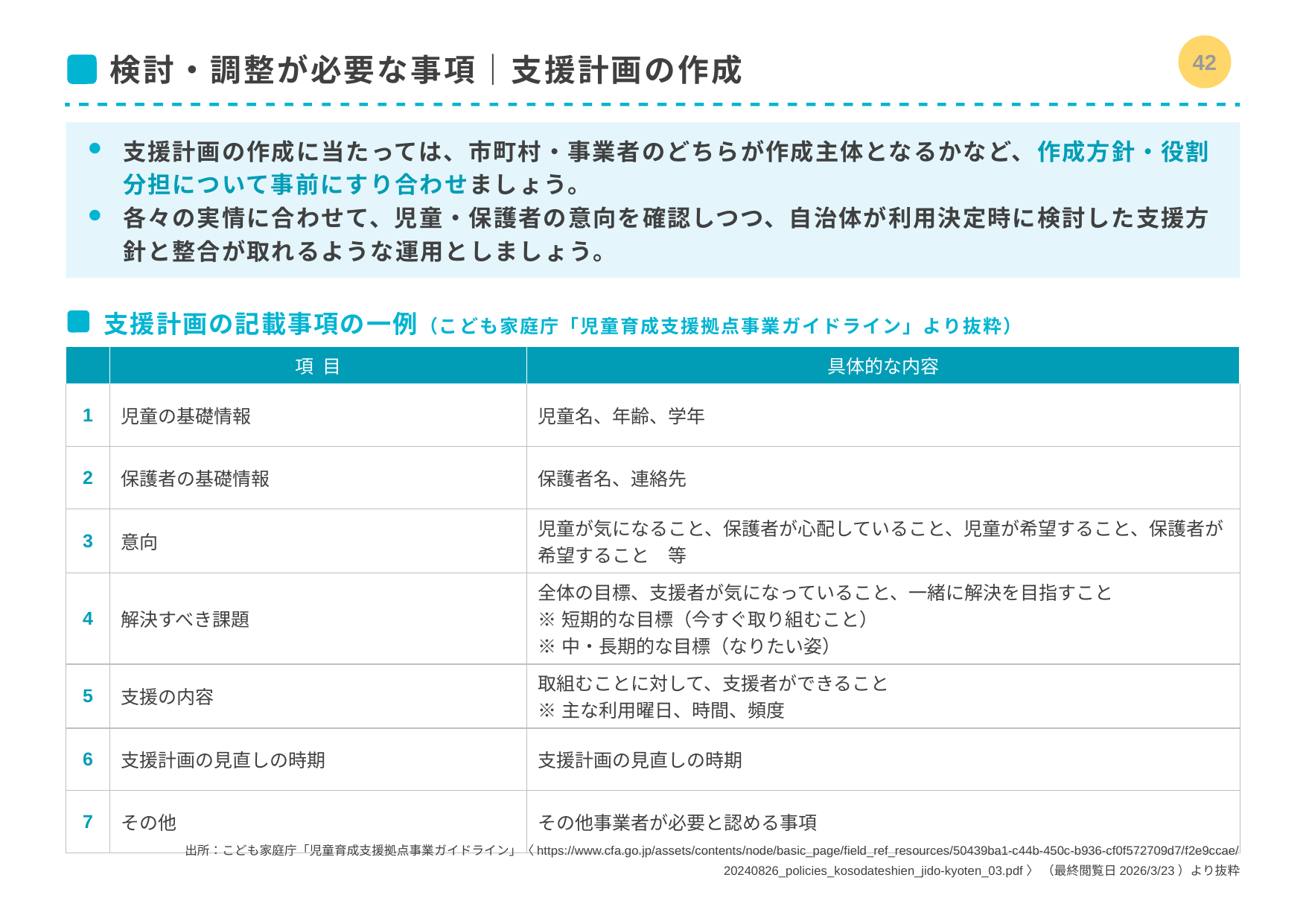

42
# 検討・調整が必要な事項｜支援計画の作成
支援計画の作成に当たっては、市町村・事業者のどちらが作成主体となるかなど、作成方針・役割分担について事前にすり合わせましょう。
各々の実情に合わせて、児童・保護者の意向を確認しつつ、自治体が利用決定時に検討した支援方針と整合が取れるような運用としましょう。
支援計画の記載事項の一例（こども家庭庁「児童育成支援拠点事業ガイドライン」より抜粋）

|  | 項目 | 具体的な内容 |
| --- | --- | --- |
| 1 | 児童の基礎情報 | 児童名、年齢、学年 |
| 2 | 保護者の基礎情報 | 保護者名、連絡先 |
| 3 | 意向 | 児童が気になること、保護者が心配していること、児童が希望すること、保護者が希望すること　等 |
| 4 | 解決すべき課題 | 全体の目標、支援者が気になっていること、一緒に解決を目指すこと ※短期的な目標（今すぐ取り組むこと） ※中・長期的な目標（なりたい姿） |
| 5 | 支援の内容 | 取組むことに対して、支援者ができること ※主な利用曜日、時間、頻度 |
| 6 | 支援計画の見直しの時期 | 支援計画の見直しの時期 |
| 7 | その他 | その他事業者が必要と認める事項 |
出所：こども家庭庁「児童育成支援拠点事業ガイドライン」〈https://www.cfa.go.jp/assets/contents/node/basic_page/field_ref_resources/50439ba1-c44b-450c-b936-cf0f572709d7/f2e9ccae/20240826_policies_kosodateshien_jido-kyoten_03.pdf〉 （最終閲覧日2026/3/23）より抜粋